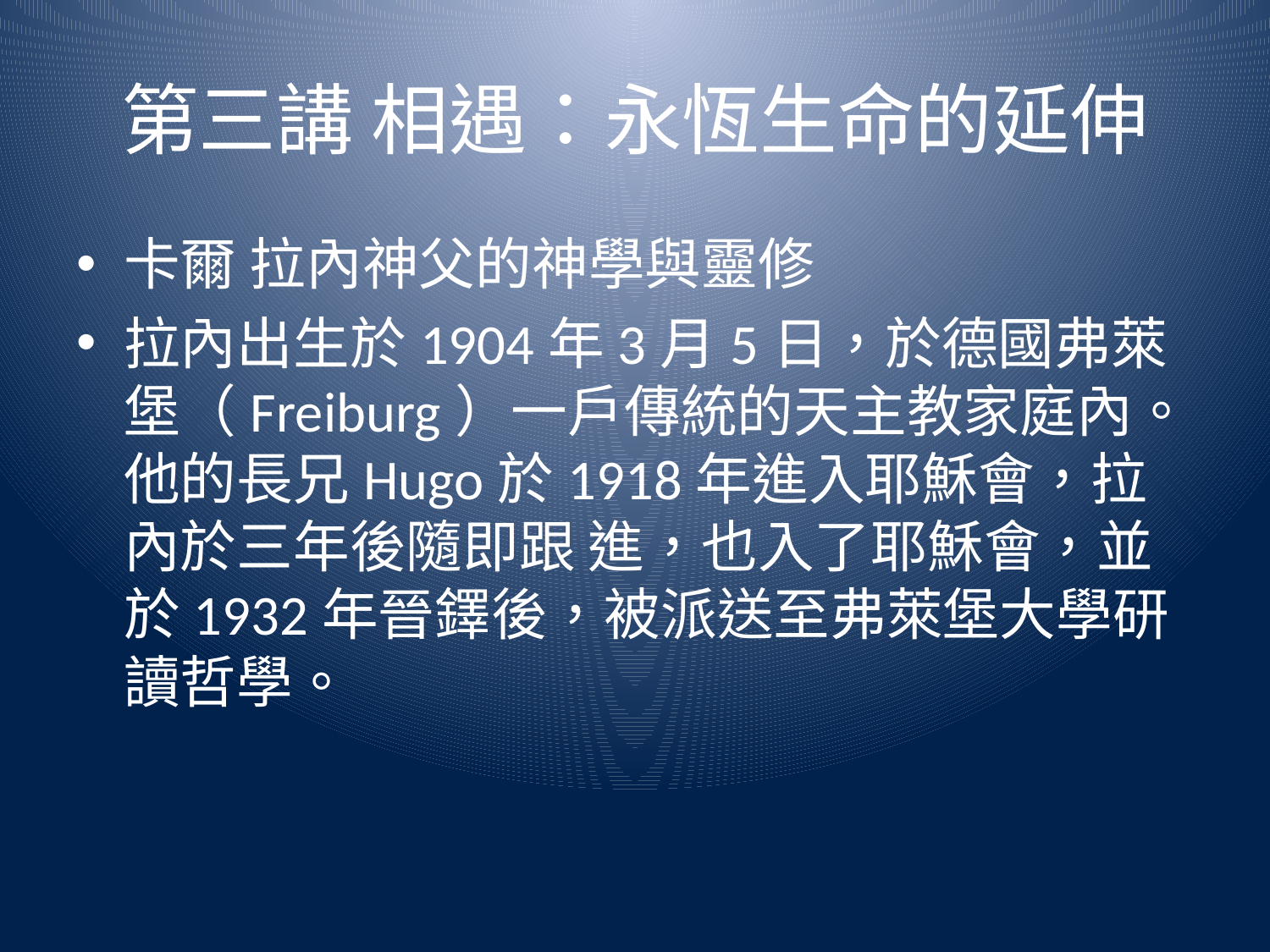

# 第三講 相遇：永恆生命的延伸
卡爾 拉內神父的神學與靈修
拉內出生於1904年3月5日，於德國弗萊堡（Freiburg）一戶傳統的天主教家庭內。他的長兄Hugo於1918年進入耶穌會，拉內於三年後隨即跟 進，也入了耶穌會，並於1932年晉鐸後，被派送至弗萊堡大學研讀哲學。